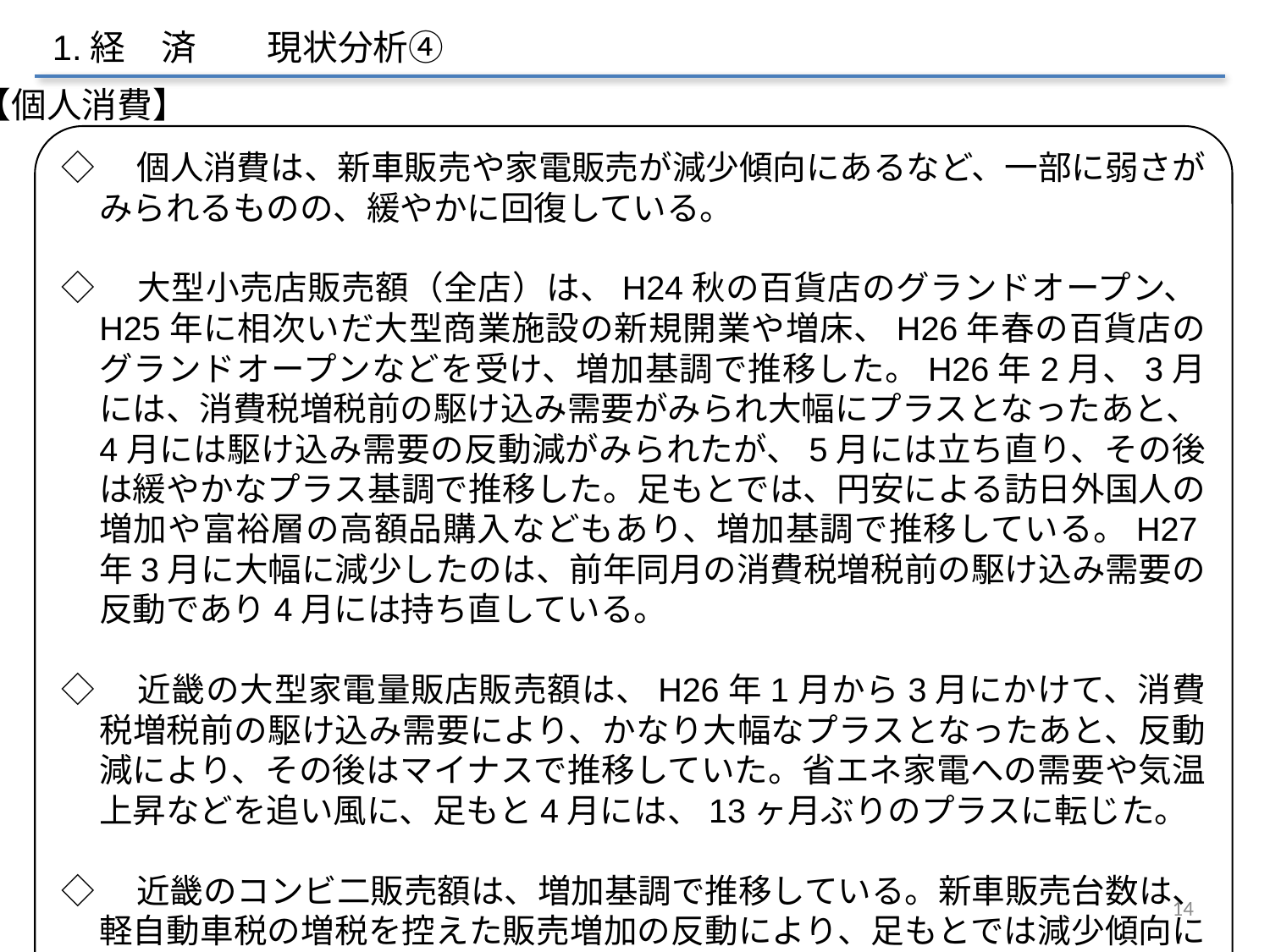

1.経　済　　現状分析④
【個人消費】
◇　個人消費は、新車販売や家電販売が減少傾向にあるなど、一部に弱さがみられるものの、緩やかに回復している。

◇　大型小売店販売額（全店）は、H24秋の百貨店のグランドオープン、H25年に相次いだ大型商業施設の新規開業や増床、H26年春の百貨店のグランドオープンなどを受け、増加基調で推移した。H26年2月、3月には、消費税増税前の駆け込み需要がみられ大幅にプラスとなったあと、4月には駆け込み需要の反動減がみられたが、5月には立ち直り、その後は緩やかなプラス基調で推移した。足もとでは、円安による訪日外国人の増加や富裕層の高額品購入などもあり、増加基調で推移している。H27年3月に大幅に減少したのは、前年同月の消費税増税前の駆け込み需要の反動であり4月には持ち直している。

◇　近畿の大型家電量販店販売額は、H26年1月から3月にかけて、消費税増税前の駆け込み需要により、かなり大幅なプラスとなったあと、反動減により、その後はマイナスで推移していた。省エネ家電への需要や気温上昇などを追い風に、足もと4月には、13ヶ月ぶりのプラスに転じた。

◇　近畿のコンビ二販売額は、増加基調で推移している。新車販売台数は、軽自動車税の増税を控えた販売増加の反動により、足もとでは減少傾向にある。
14